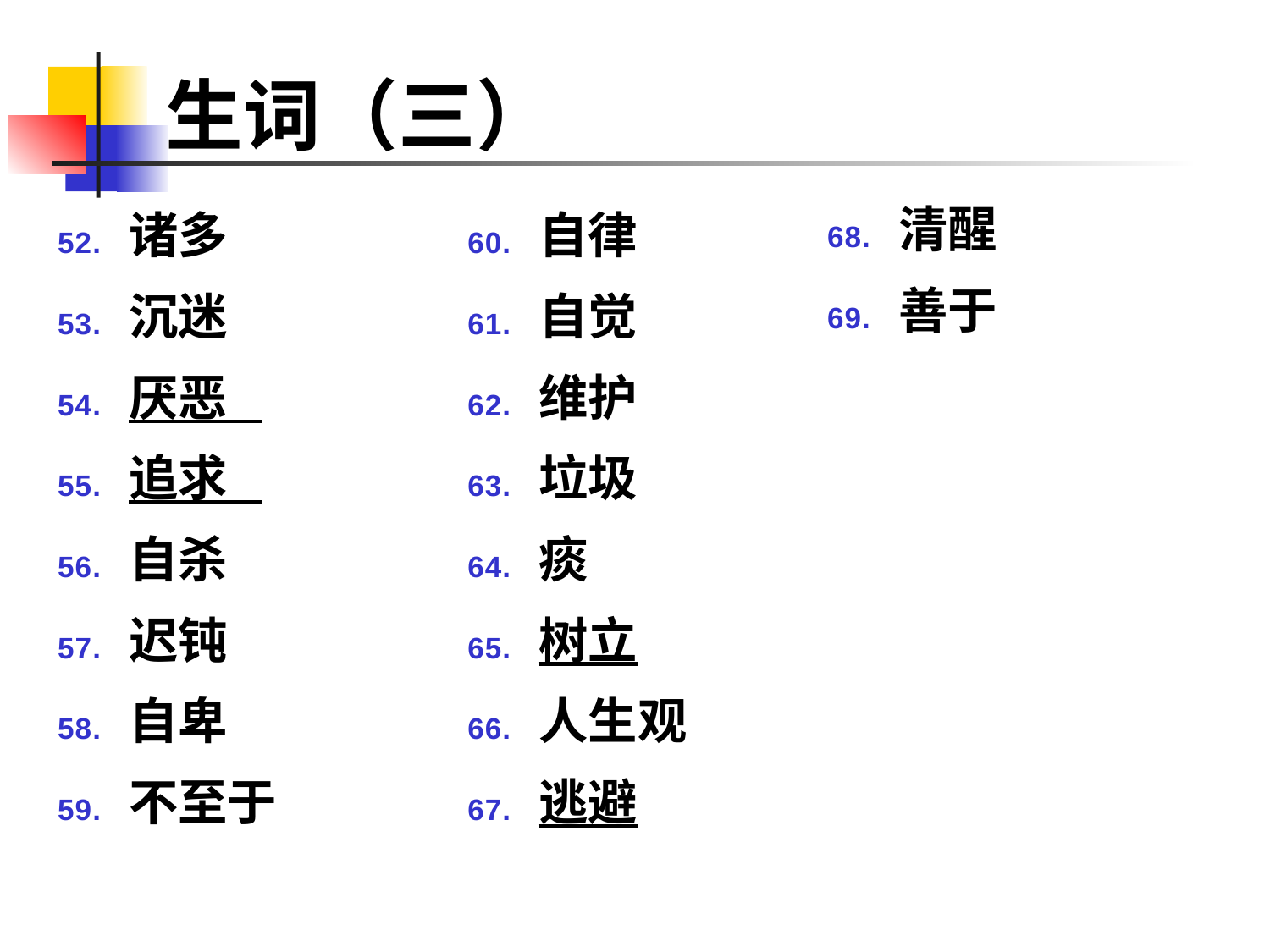

# 生词（三）
清醒
善于
诸多
沉迷
厌恶
追求
自杀
迟钝
自卑
不至于
自律
自觉
维护
垃圾
痰
树立
人生观
逃避